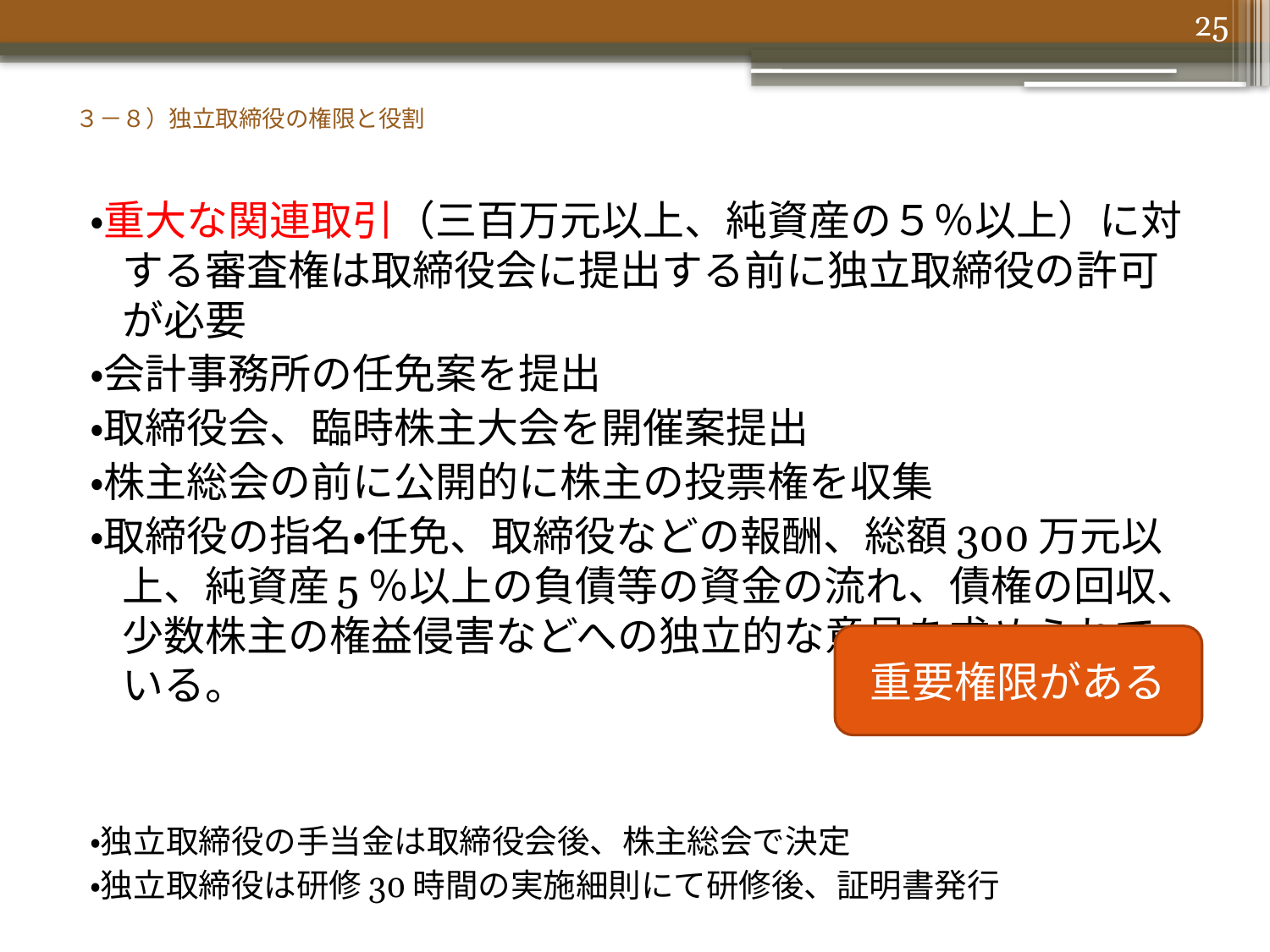

25
# ３－８）独立取締役の権限と役割
・重大な関連取引（三百万元以上、純資産の５％以上）に対する審査権は取締役会に提出する前に独立取締役の許可が必要
・会計事務所の任免案を提出
・取締役会、臨時株主大会を開催案提出
・株主総会の前に公開的に株主の投票権を収集
・取締役の指名・任免、取締役などの報酬、総額300万元以上、純資産5％以上の負債等の資金の流れ、債権の回収、少数株主の権益侵害などへの独立的な意見を求められている。

・独立取締役の手当金は取締役会後、株主総会で決定
・独立取締役は研修30時間の実施細則にて研修後、証明書発行

重要権限がある